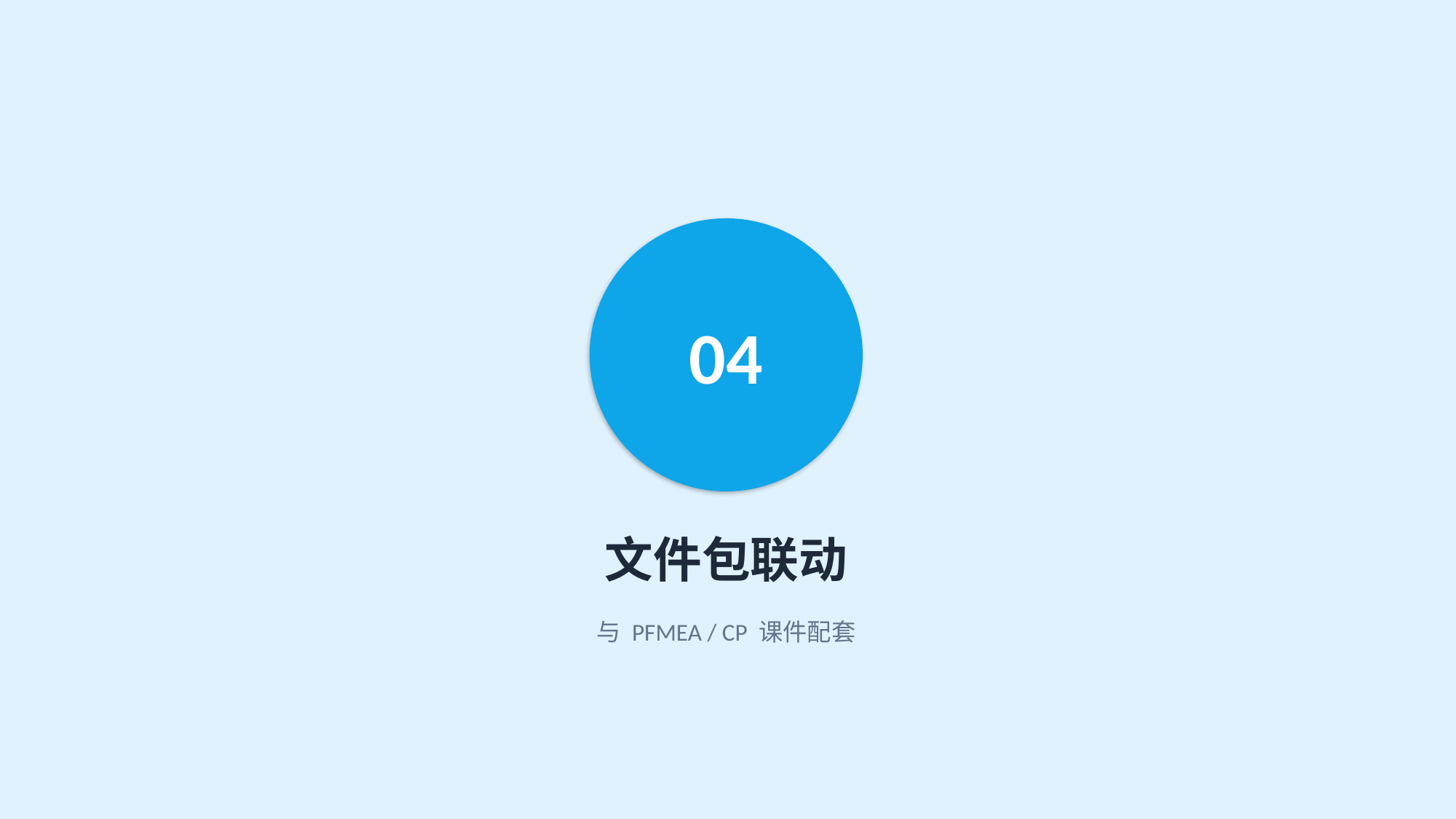

04
文件包联动
与 PFMEA / CP 课件配套